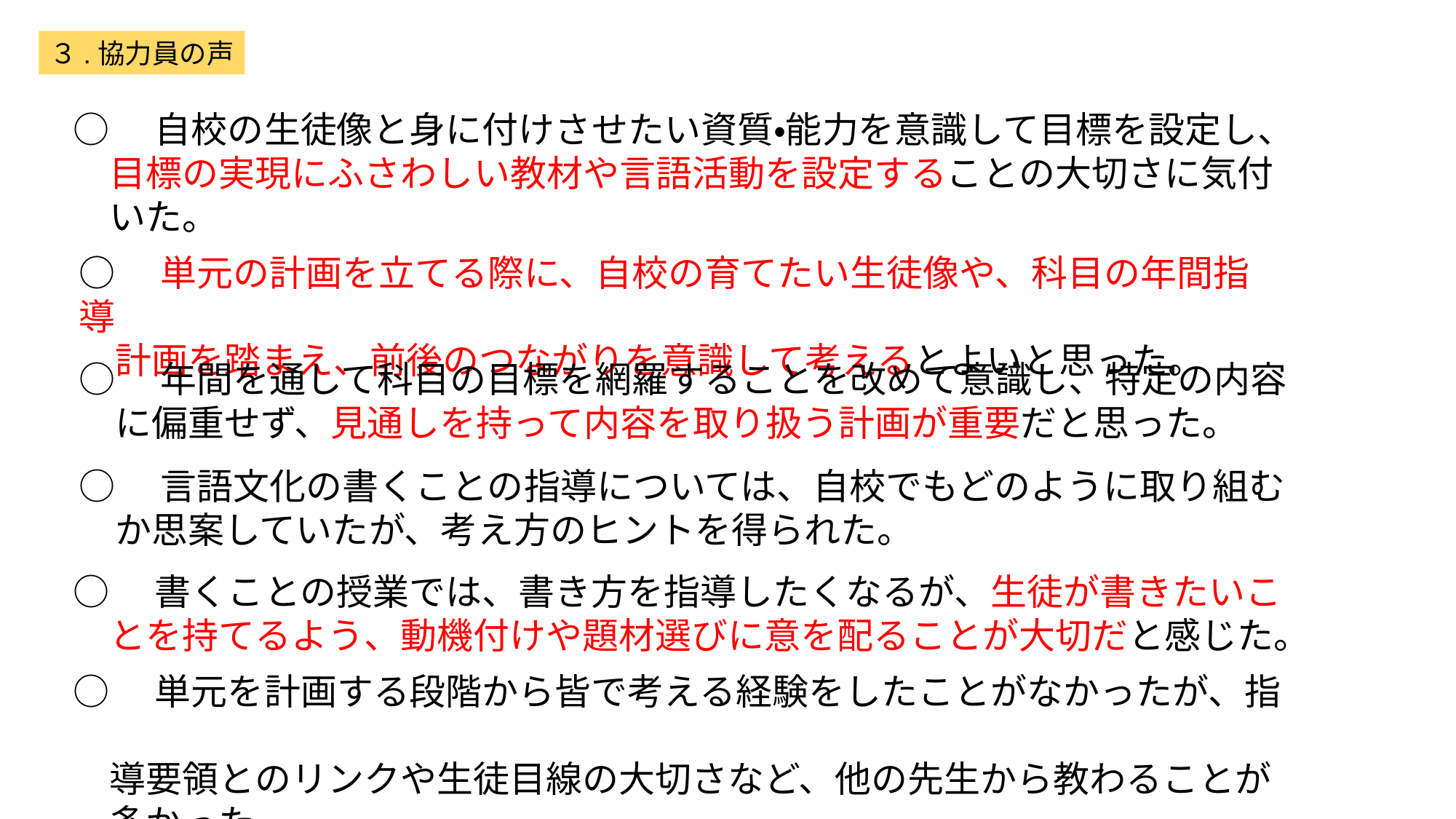

３.協力員の声
○　自校の生徒像と身に付けさせたい資質・能力を意識して目標を設定し、
　目標の実現にふさわしい教材や言語活動を設定することの大切さに気付
　いた。
○　単元の計画を立てる際に、自校の育てたい生徒像や、科目の年間指導
　計画を踏まえ、前後のつながりを意識して考えるとよいと思った。
○　年間を通して科目の目標を網羅することを改めて意識し、特定の内容
　に偏重せず、見通しを持って内容を取り扱う計画が重要だと思った。
○　言語文化の書くことの指導については、自校でもどのように取り組む
　か思案していたが、考え方のヒントを得られた。
○　書くことの授業では、書き方を指導したくなるが、生徒が書きたいこ
　とを持てるよう、動機付けや題材選びに意を配ることが大切だと感じた。
○　単元を計画する段階から皆で考える経験をしたことがなかったが、指
　導要領とのリンクや生徒目線の大切さなど、他の先生から教わることが
　多かった。